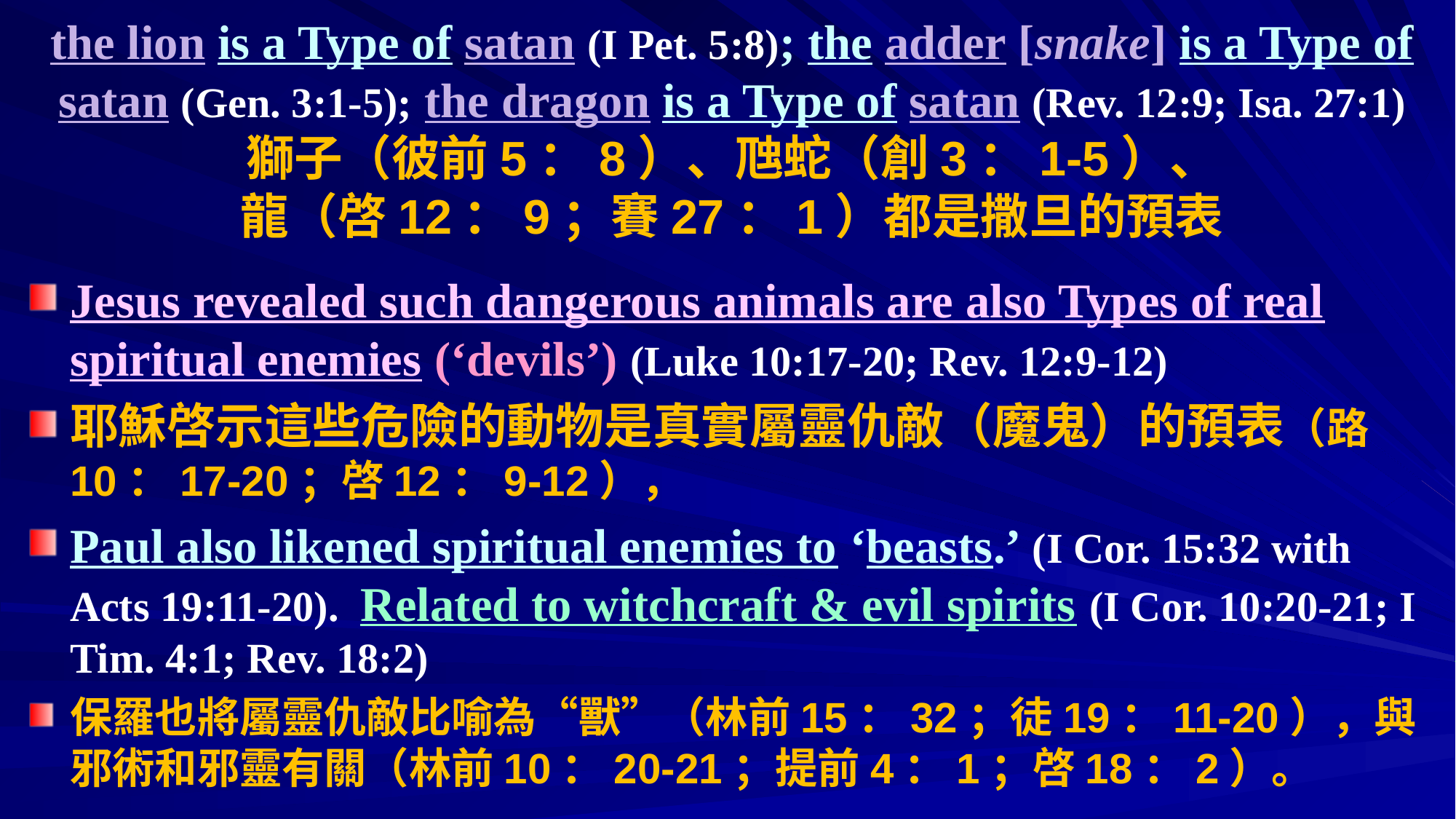

# the lion is a Type of satan (I Pet. 5:8); the adder [snake] is a Type of satan (Gen. 3:1-5); the dragon is a Type of satan (Rev. 12:9; Isa. 27:1) 獅子（彼前5：8）、虺蛇（創3：1-5）、 龍（啓12：9；賽27：1）都是撒旦的預表
Jesus revealed such dangerous animals are also Types of real spiritual enemies (‘devils’) (Luke 10:17-20; Rev. 12:9-12)
耶穌啓示這些危險的動物是真實屬靈仇敵（魔鬼）的預表（路10：17-20；啓12：9-12），
Paul also likened spiritual enemies to ‘beasts.’ (I Cor. 15:32 with Acts 19:11-20).  Related to witchcraft & evil spirits (I Cor. 10:20-21; I Tim. 4:1; Rev. 18:2)
保羅也將屬靈仇敵比喻為“獸”（林前15：32；徒19：11-20），與邪術和邪靈有關（林前10：20-21；提前4：1；啓18：2）。